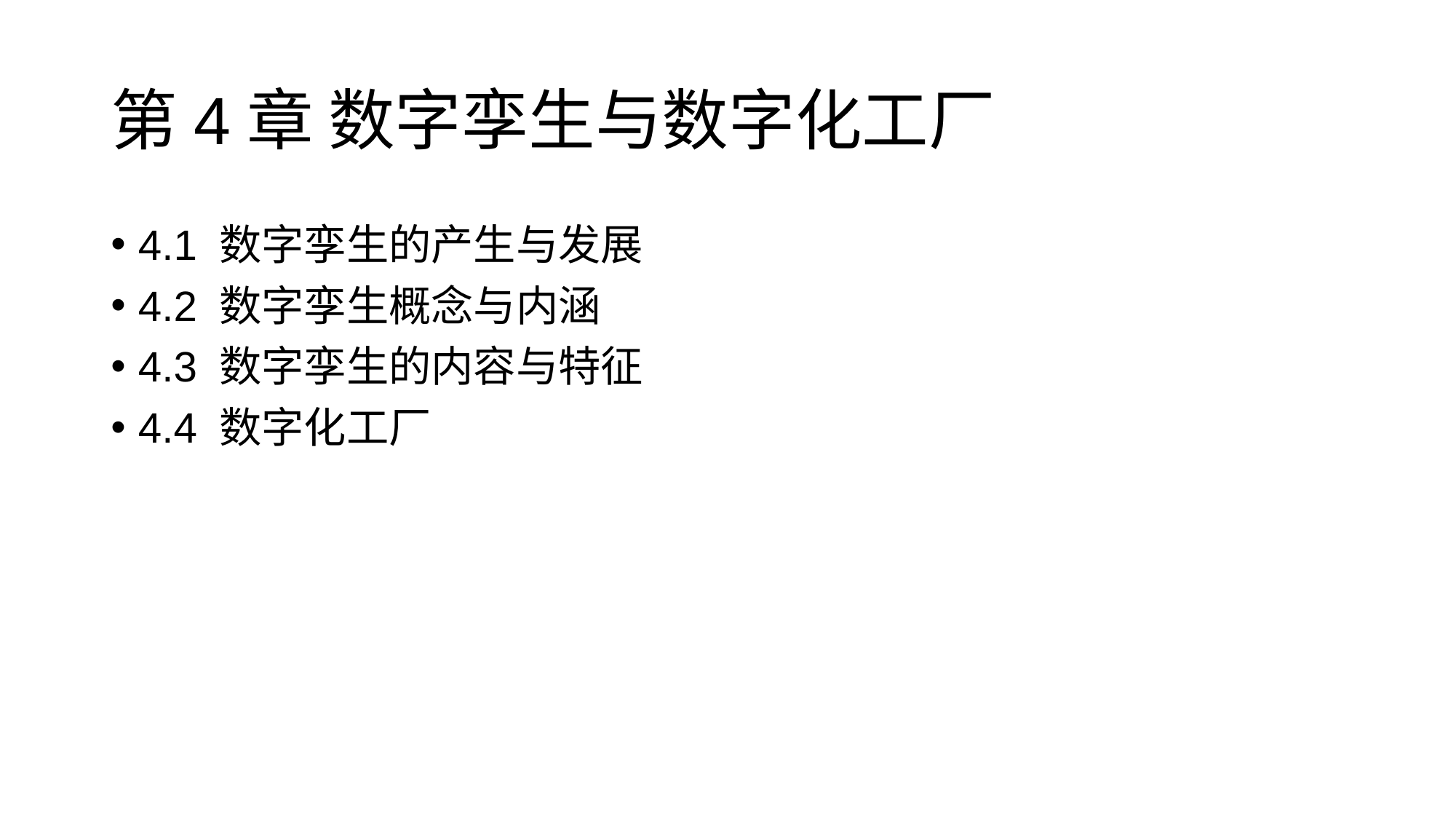

# 第4章 数字孪生与数字化工厂
4.1 数字孪生的产生与发展
4.2 数字孪生概念与内涵
4.3 数字孪生的内容与特征
4.4 数字化工厂